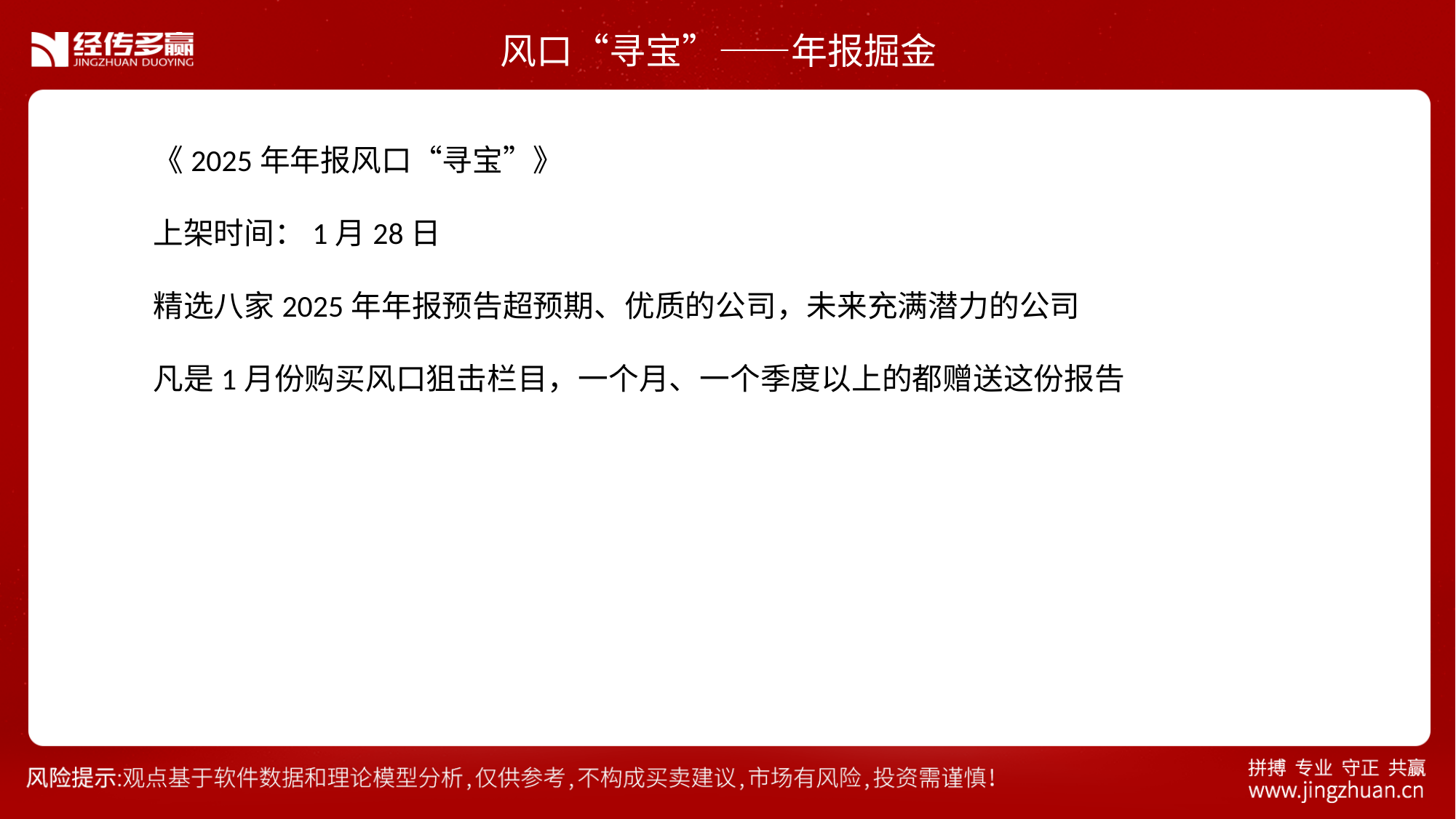

风口“寻宝”——年报掘金
《2025年年报风口“寻宝”》

上架时间：1月28日

精选八家2025年年报预告超预期、优质的公司，未来充满潜力的公司

凡是1月份购买风口狙击栏目，一个月、一个季度以上的都赠送这份报告